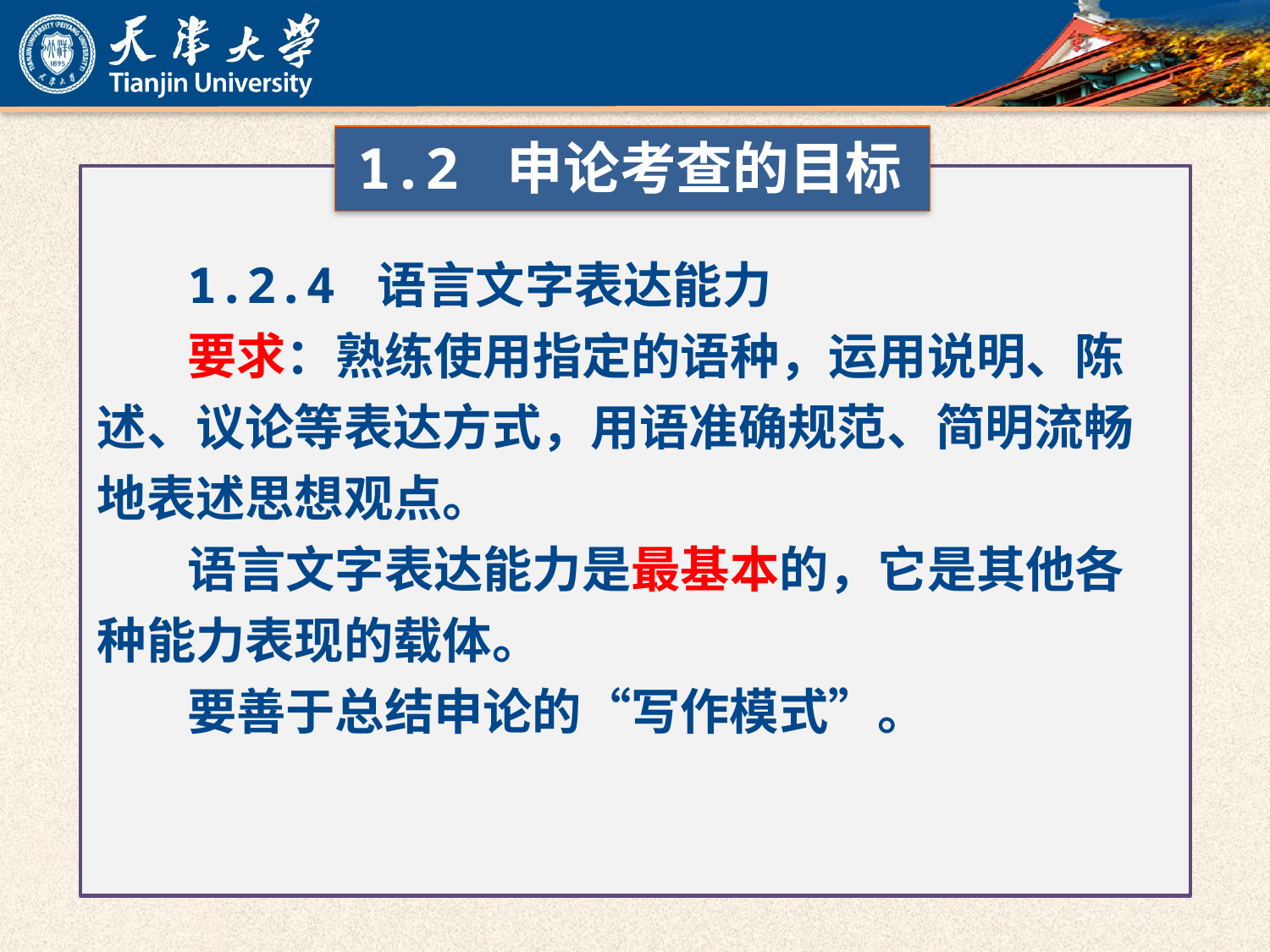

1.2 申论考查的目标

1.2.4 语言文字表达能力
要求：熟练使用指定的语种，运用说明、陈述、议论等表达方式，用语准确规范、简明流畅地表述思想观点。
语言文字表达能力是最基本的，它是其他各种能力表现的载体。
要善于总结申论的“写作模式”。